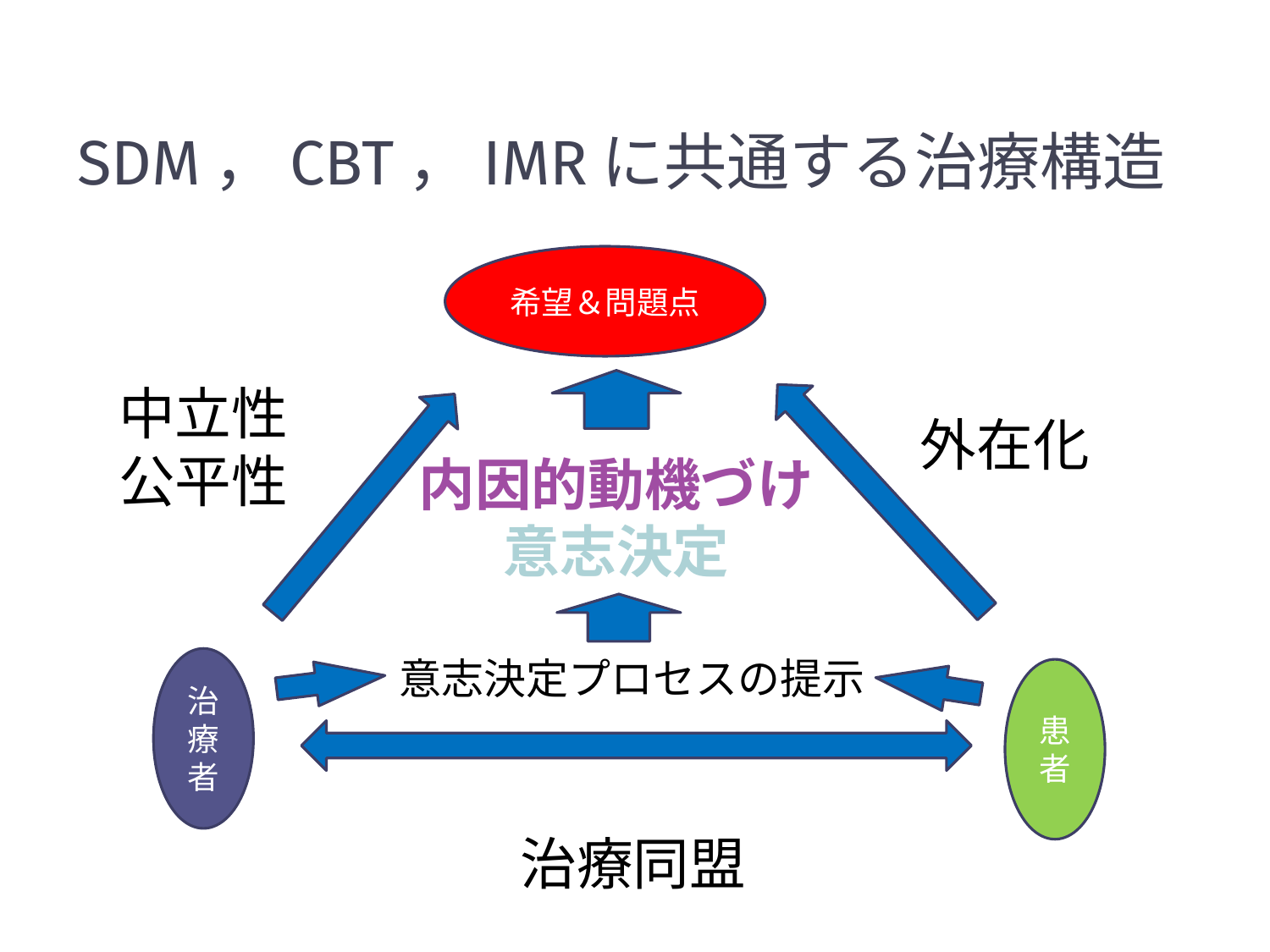

# SDM，CBT，IMRに共通する治療構造
希望＆問題点

中立性
公平性
外在化
内因的動機づけ
意志決定

意志決定プロセスの提示
治療者
患者

治療同盟